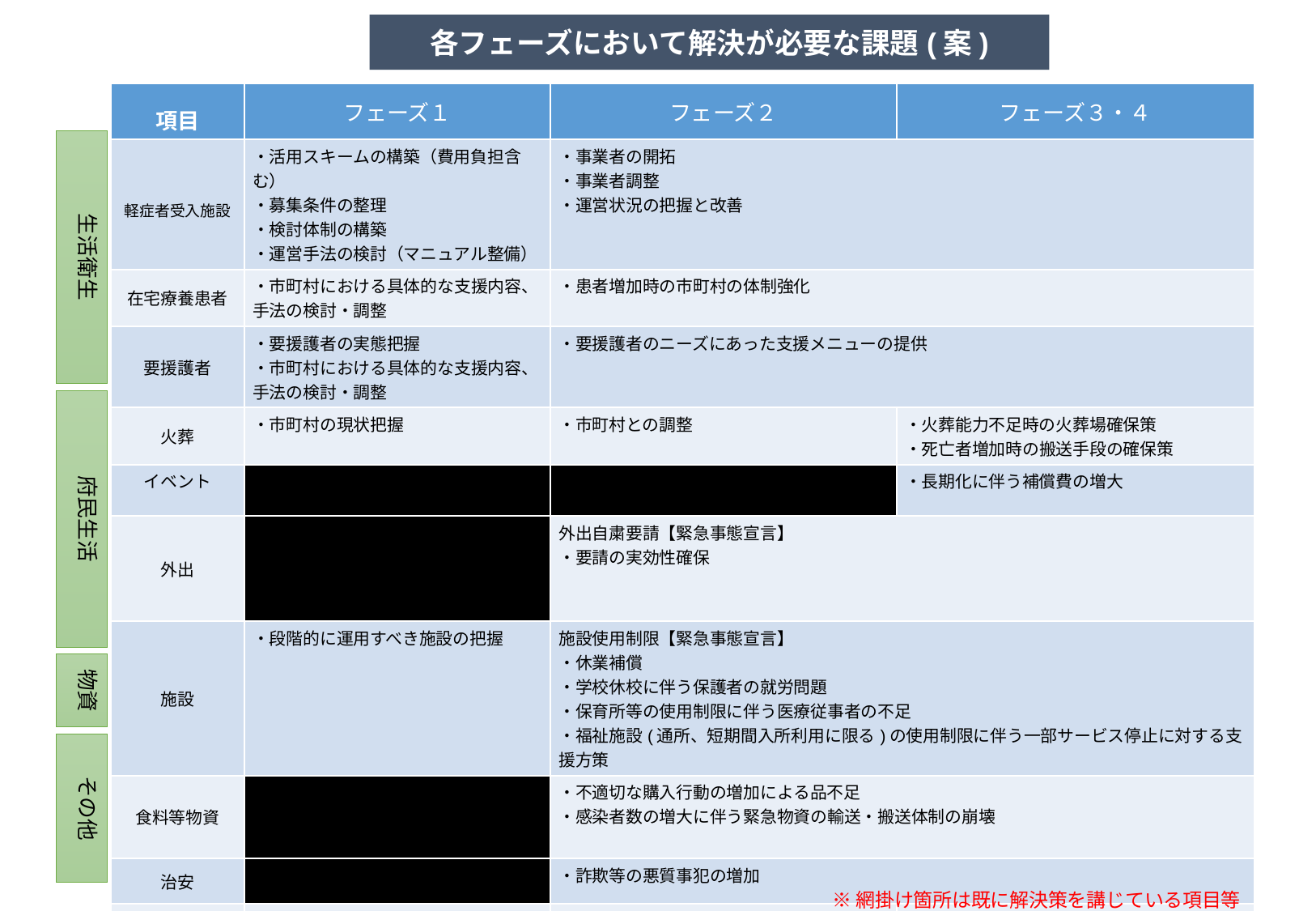

各フェーズにおいて解決が必要な課題(案)
| 項目 | フェーズ１ | フェーズ２ | フェーズ３・４ |
| --- | --- | --- | --- |
| 軽症者受入施設 | ・活用スキームの構築（費用負担含む） ・募集条件の整理 ・検討体制の構築 ・運営手法の検討（マニュアル整備） | ・事業者の開拓 ・事業者調整 ・運営状況の把握と改善 |  |
| 在宅療養患者 | ・市町村における具体的な支援内容、手法の検討・調整 | ・患者増加時の市町村の体制強化 |  |
| 要援護者 | ・要援護者の実態把握 ・市町村における具体的な支援内容、手法の検討・調整 | ・要援護者のニーズにあった支援メニューの提供 |  |
| 火葬 | ・市町村の現状把握 | ・市町村との調整 | ・火葬能力不足時の火葬場確保策 ・死亡者増加時の搬送手段の確保策 |
| イベント |  |  | ・長期化に伴う補償費の増大 |
| 外出 |  | 外出自粛要請【緊急事態宣言】 ・要請の実効性確保 |  |
| 施設 | ・段階的に運用すべき施設の把握 | 施設使用制限【緊急事態宣言】 ・休業補償 ・学校休校に伴う保護者の就労問題 ・保育所等の使用制限に伴う医療従事者の不足 ・福祉施設(通所、短期間入所利用に限る)の使用制限に伴う一部サービス停止に対する支援方策 |  |
| 食料等物資 |  | ・不適切な購入行動の増加による品不足 ・感染者数の増大に伴う緊急物資の輸送・搬送体制の崩壊 |  |
| 治安 |  | ・詐欺等の悪質事犯の増加 |  |
| 庁内体制 | ・庁内調整 | ・感染症対策及び優先業務の移行タイミング | ・感染者数（欠勤者）の増加に伴う人員の確保 |
| 国との調整 (緊急事態宣言) | ・国の判断基準の確認 |  |  |
生活衛生
府民生活
物資
その他
※網掛け箇所は既に解決策を講じている項目等